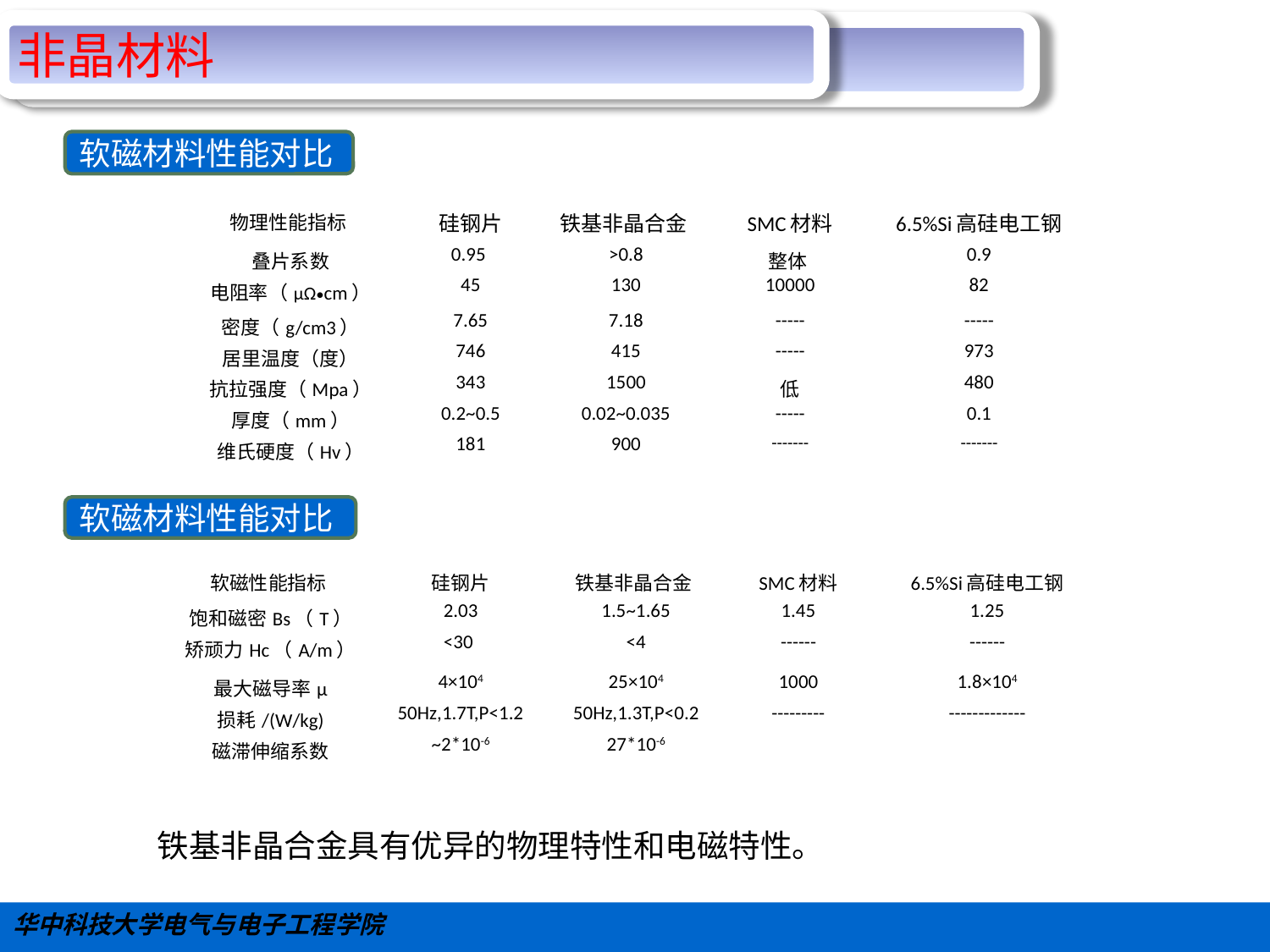

#
非晶材料
软磁材料性能对比
| 物理性能指标 | 硅钢片 | 铁基非晶合金 | SMC材料 | 6.5%Si高硅电工钢 |
| --- | --- | --- | --- | --- |
| 叠片系数 | 0.95 | >0.8 | 整体 | 0.9 |
| 电阻率（μΩ•cm） | 45 | 130 | 10000 | 82 |
| 密度（g/cm3） | 7.65 | 7.18 | ----- | ----- |
| 居里温度（度） | 746 | 415 | ----- | 973 |
| 抗拉强度（Mpa） | 343 | 1500 | 低 | 480 |
| 厚度（mm） | 0.2~0.5 | 0.02~0.035 | ----- | 0.1 |
| 维氏硬度（Hv） | 181 | 900 | ------- | ------- |
软磁材料性能对比
| 软磁性能指标 | 硅钢片 | 铁基非晶合金 | SMC材料 | 6.5%Si高硅电工钢 |
| --- | --- | --- | --- | --- |
| 饱和磁密Bs（T） | 2.03 | 1.5~1.65 | 1.45 | 1.25 |
| 矫顽力Hc（A/m） | <30 | <4 | ------ | ------ |
| 最大磁导率μ | 4×104 | 25×104 | 1000 | 1.8×104 |
| 损耗/(W/kg) | 50Hz,1.7T,P<1.2 | 50Hz,1.3T,P<0.2 | --------- | ------------- |
| 磁滞伸缩系数 | ~2\*10-6 | 27\*10-6 |  |  |
铁基非晶合金具有优异的物理特性和电磁特性。
华中科技大学电气与电子工程学院